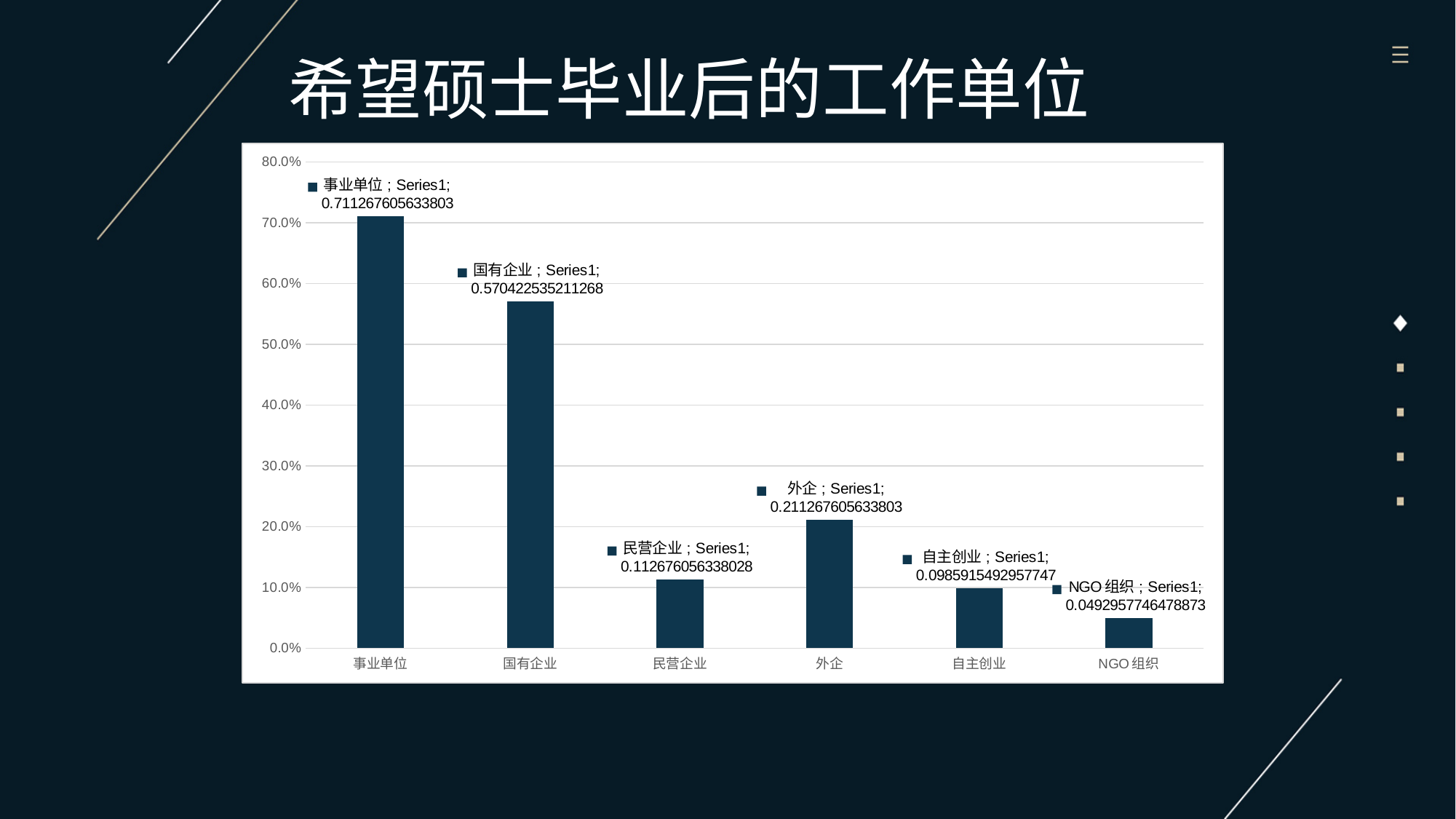

# 希望硕士毕业后的工作单位

### Chart

| Category |  |
|---|---|
| 事业单位 | 0.711267605633803 |
| 国有企业 | 0.570422535211268 |
| 民营企业 | 0.112676056338028 |
| 外企 | 0.211267605633803 |
| 自主创业 | 0.0985915492957747 |
| NGO组织 | 0.0492957746478873 |